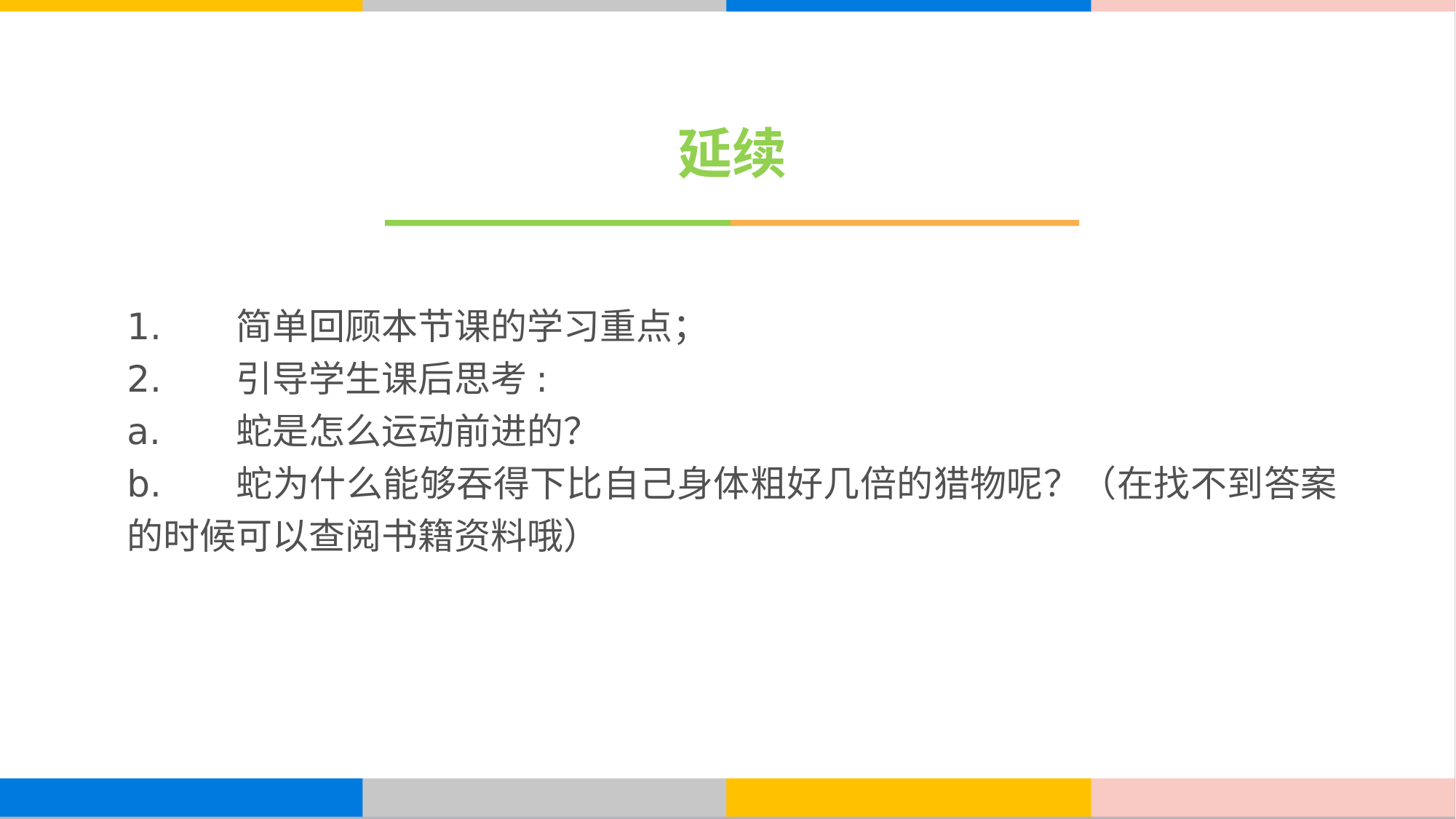

# 延续

1.	简单回顾本节课的学习重点；
2.	引导学生课后思考:
a.	蛇是怎么运动前进的？
b.	蛇为什么能够吞得下比自己身体粗好几倍的猎物呢？（在找不到答案的时候可以查阅书籍资料哦）